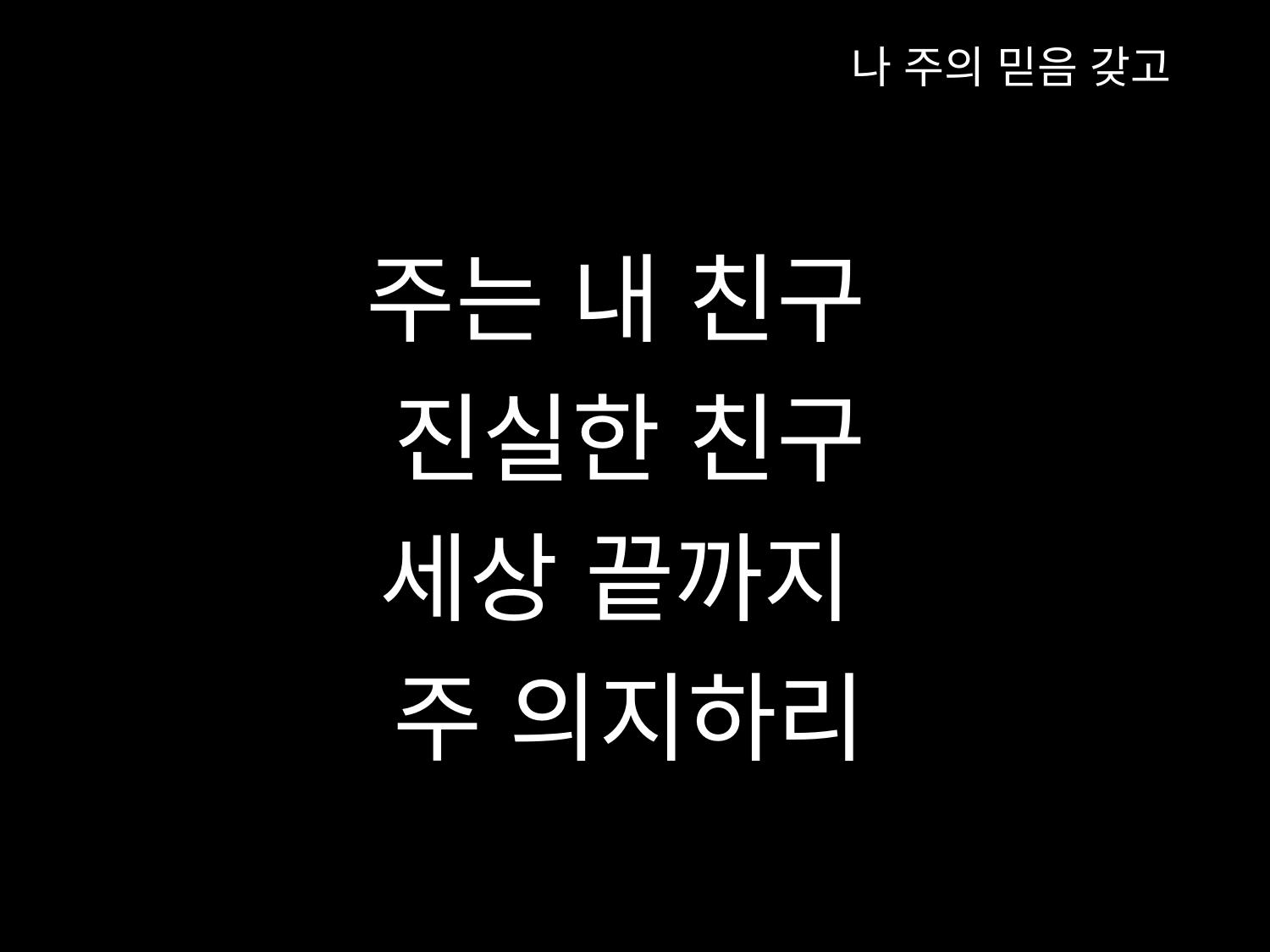

나 주의 믿음 갖고
주는 내 친구
진실한 친구
세상 끝까지
주 의지하리